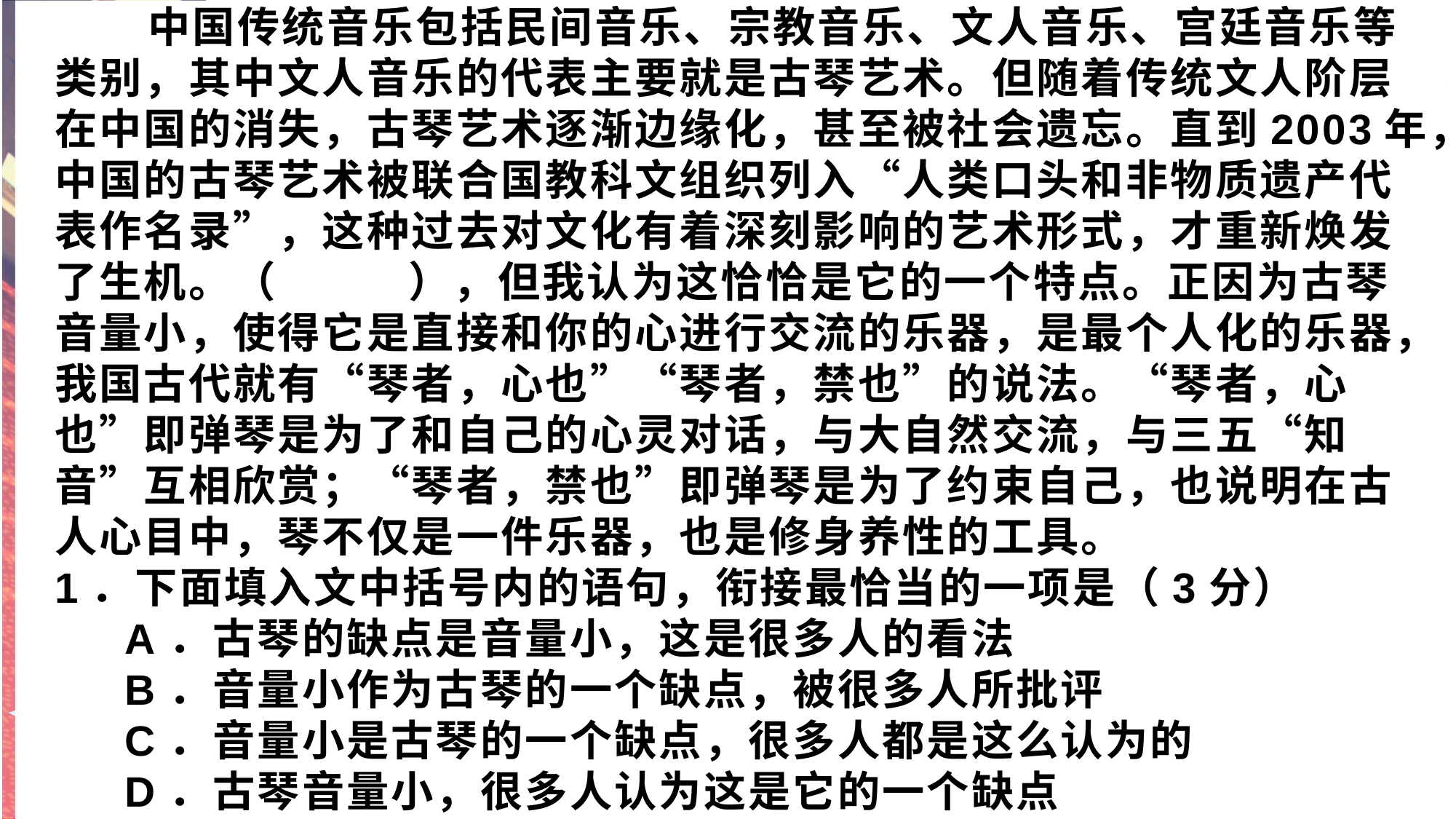

中国传统音乐包括民间音乐、宗教音乐、文人音乐、宫廷音乐等类别，其中文人音乐的代表主要就是古琴艺术。但随着传统文人阶层在中国的消失，古琴艺术逐渐边缘化，甚至被社会遗忘。直到2003年，中国的古琴艺术被联合国教科文组织列入“人类口头和非物质遗产代表作名录”，这种过去对文化有着深刻影响的艺术形式，才重新焕发了生机。（           ），但我认为这恰恰是它的一个特点。正因为古琴音量小，使得它是直接和你的心进行交流的乐器，是最个人化的乐器，我国古代就有“琴者，心也”“琴者，禁也”的说法。“琴者，心也”即弹琴是为了和自己的心灵对话，与大自然交流，与三五“知音”互相欣赏；“琴者，禁也”即弹琴是为了约束自己，也说明在古人心目中，琴不仅是一件乐器，也是修身养性的工具。
1．下面填入文中括号内的语句，衔接最恰当的一项是（3分）
     A．古琴的缺点是音量小，这是很多人的看法
     B．音量小作为古琴的一个缺点，被很多人所批评
     C．音量小是古琴的一个缺点，很多人都是这么认为的
     D．古琴音量小，很多人认为这是它的一个缺点

#